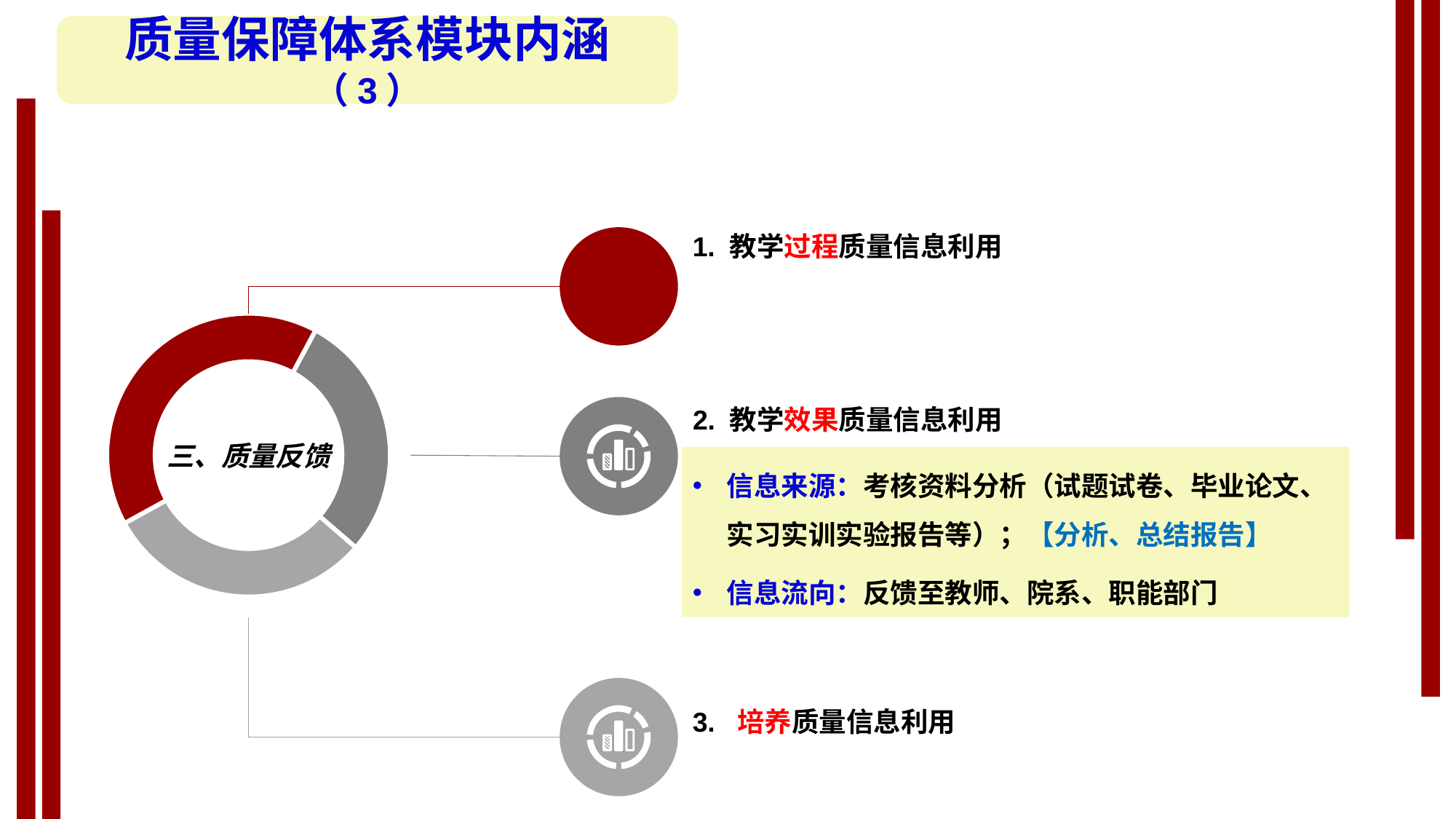

质量保障体系模块内涵（3）

1. 教学过程质量信息利用

三、质量反馈

2. 教学效果质量信息利用

信息来源：考核资料分析（试题试卷、毕业论文、实习实训实验报告等）；【分析、总结报告】
信息流向：反馈至教师、院系、职能部门

3.  培养质量信息利用